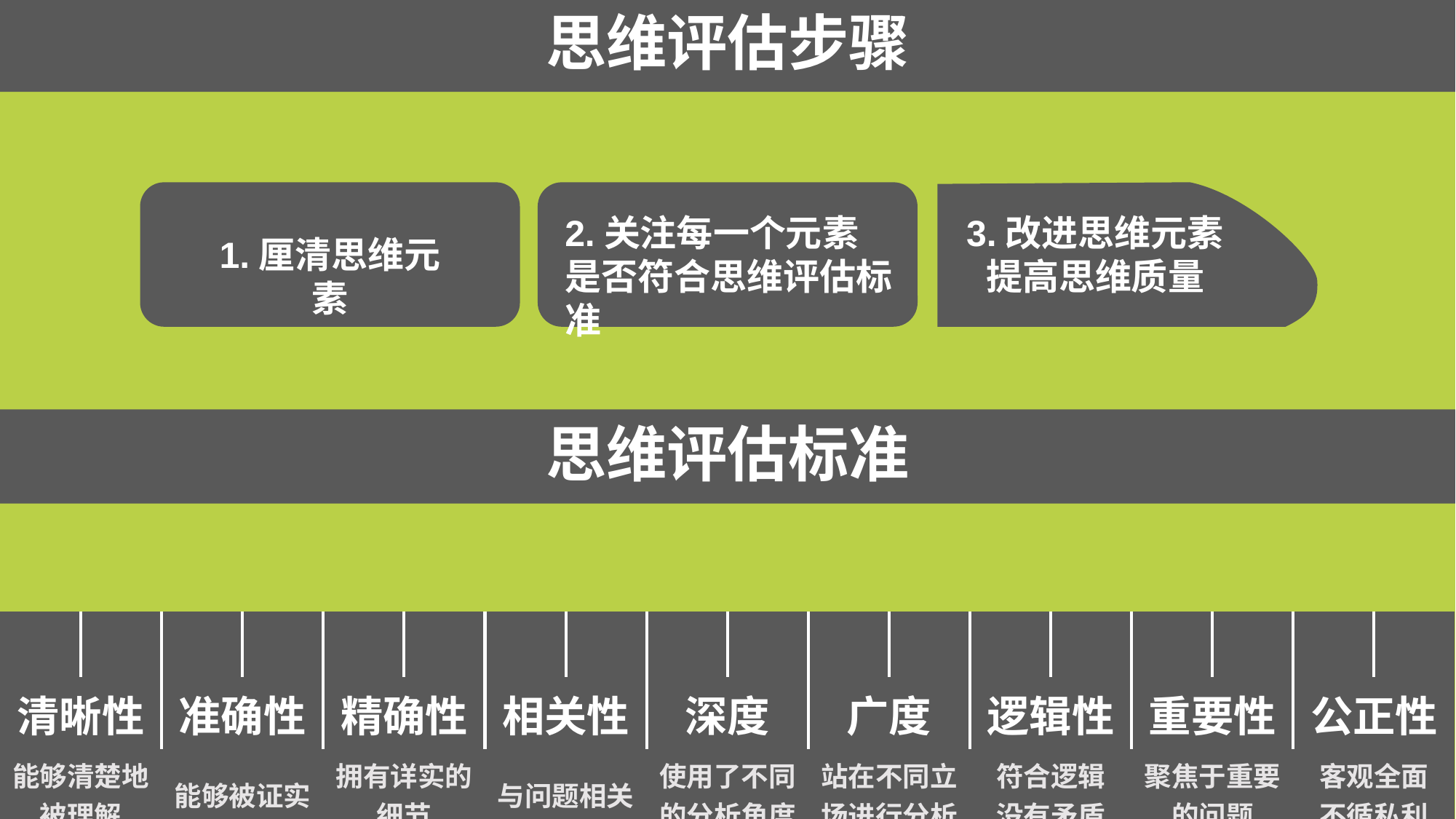

思维评估步骤

2.关注每一个元素是否符合思维评估标准
3.改进思维元素提高思维质量
1.厘清思维元素

思维评估标准
|  |  |  |  |  |  |  |  |  |  |  |  |  |  |  |  |  |  |
| --- | --- | --- | --- | --- | --- | --- | --- | --- | --- | --- | --- | --- | --- | --- | --- | --- | --- |
| 清晰性 |  | 准确性 |  | 精确性 |  | 相关性 |  | 深度 |  | 广度 |  | 逻辑性 |  | 重要性 |  | 公正性 |  |
| 能够清楚地被理解 |  | 能够被证实 |  | 拥有详实的细节 |  | 与问题相关 |  | 使用了不同的分析角度 |  | 站在不同立场进行分析 |  | 符合逻辑 没有矛盾 |  | 聚焦于重要的问题 |  | 客观全面 不循私利 |  |